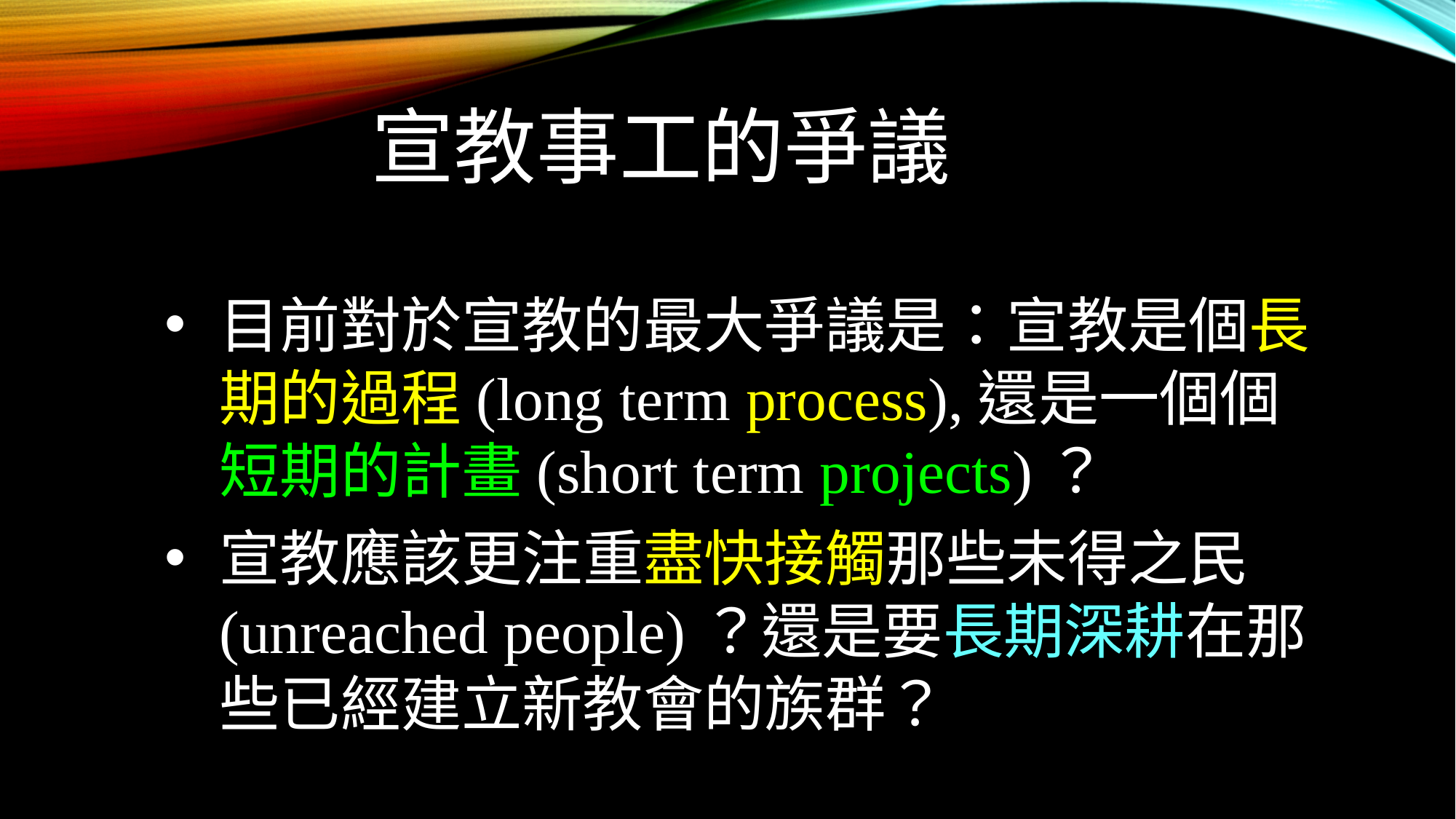

# 宣教事工的爭議
目前對於宣教的最大爭議是：宣教是個長期的過程(long term process),還是一個個短期的計畫(short term projects)？
宣教應該更注重盡快接觸那些未得之民(unreached people)？還是要長期深耕在那些已經建立新教會的族群？